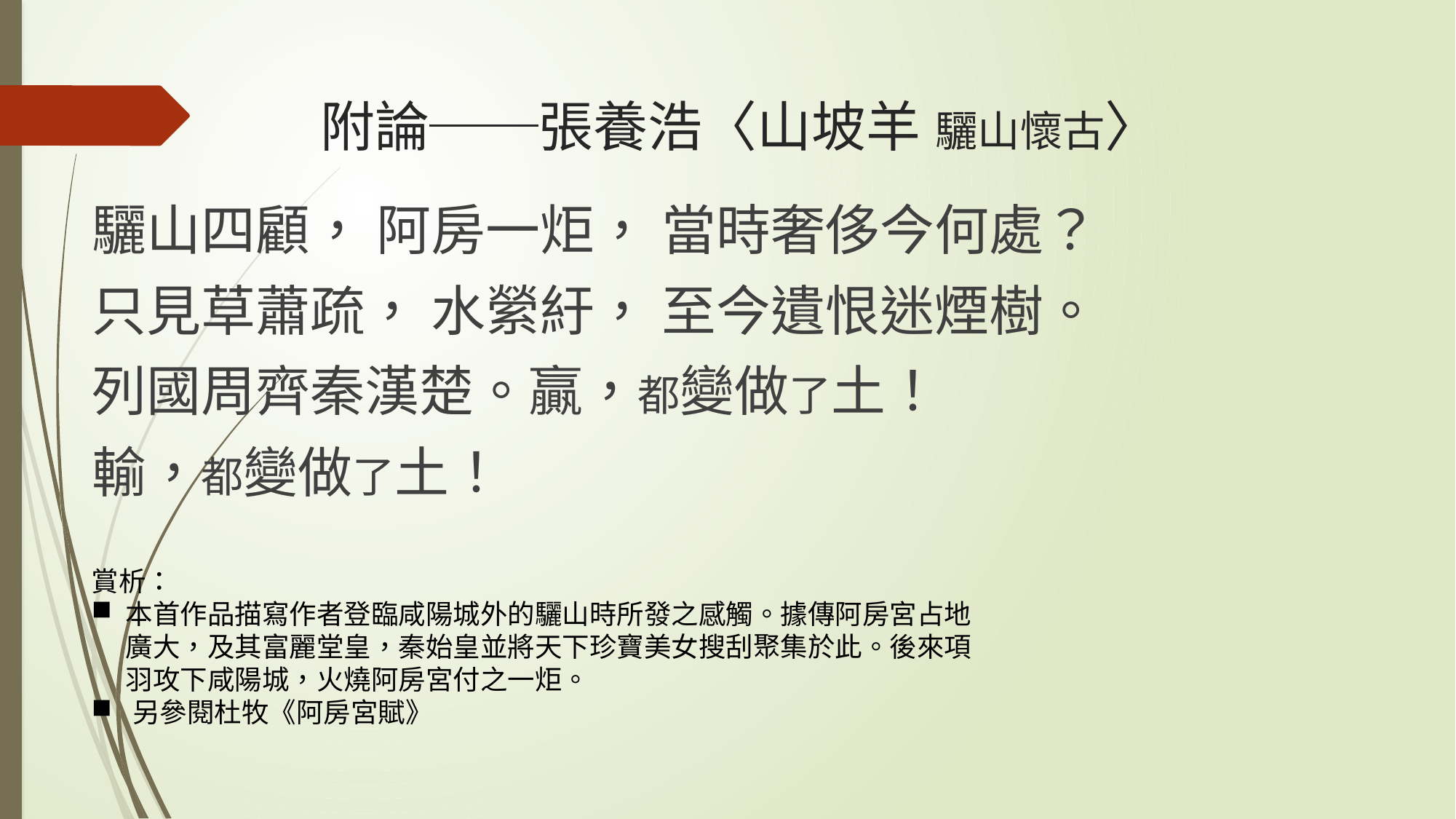

# 附論──張養浩〈山坡羊 驪山懷古〉
驪山四顧， 阿房一炬， 當時奢侈今何處？
只見草蕭疏， 水縈紆， 至今遺恨迷煙樹。
列國周齊秦漢楚。贏，都變做了土！
輸，都變做了土！

賞析：
本首作品描寫作者登臨咸陽城外的驪山時所發之感觸。據傳阿房宮占地廣大，及其富麗堂皇，秦始皇並將天下珍寶美女搜刮聚集於此。後來項羽攻下咸陽城，火燒阿房宮付之一炬。
另參閱杜牧《阿房宮賦》